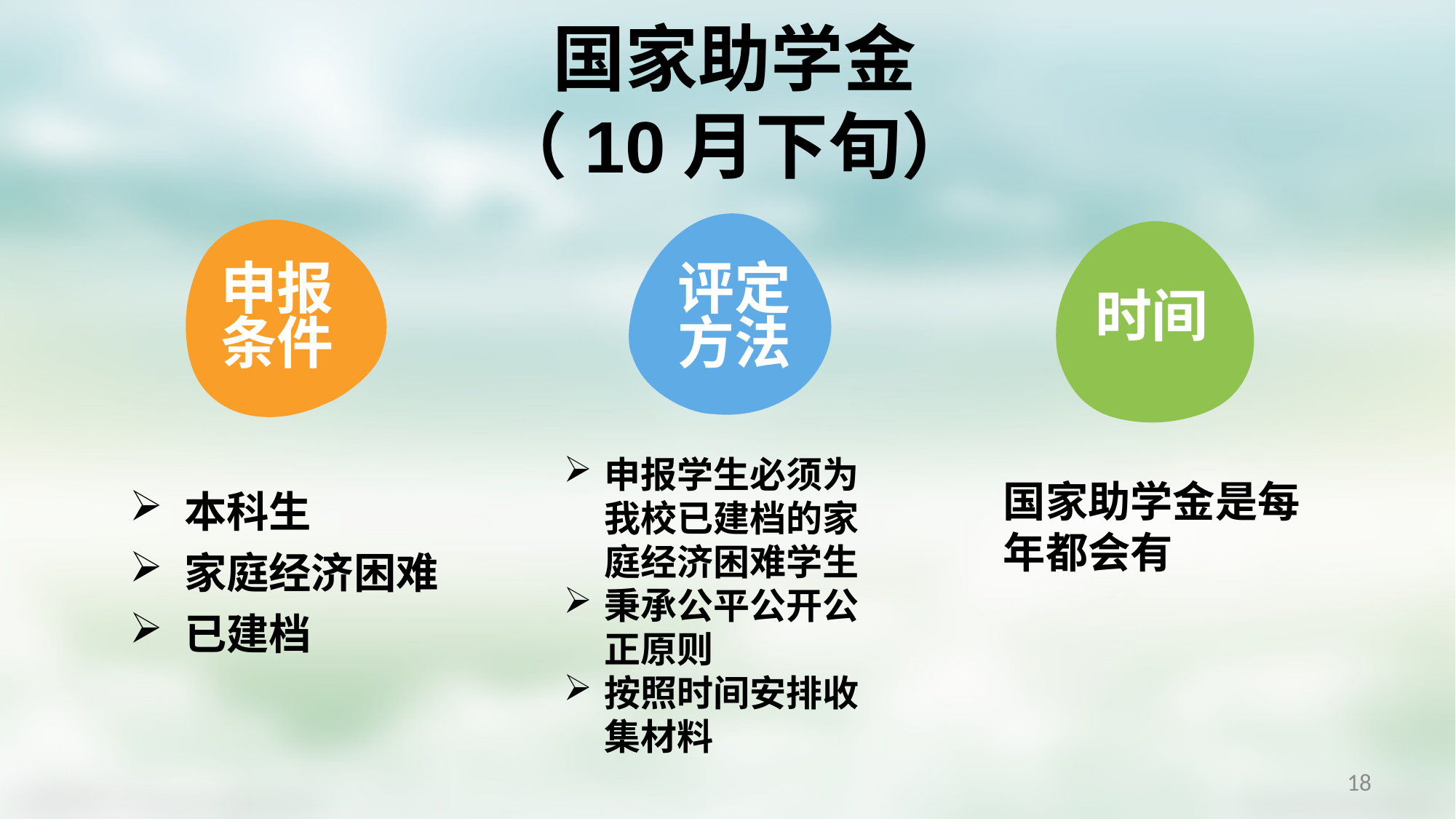

国家助学金
（10月下旬）

申报
条件
评定
方法
时间
申报学生必须为我校已建档的家庭经济困难学生
秉承公平公开公正原则
按照时间安排收集材料
本科生
家庭经济困难
已建档
国家助学金是每年都会有
18